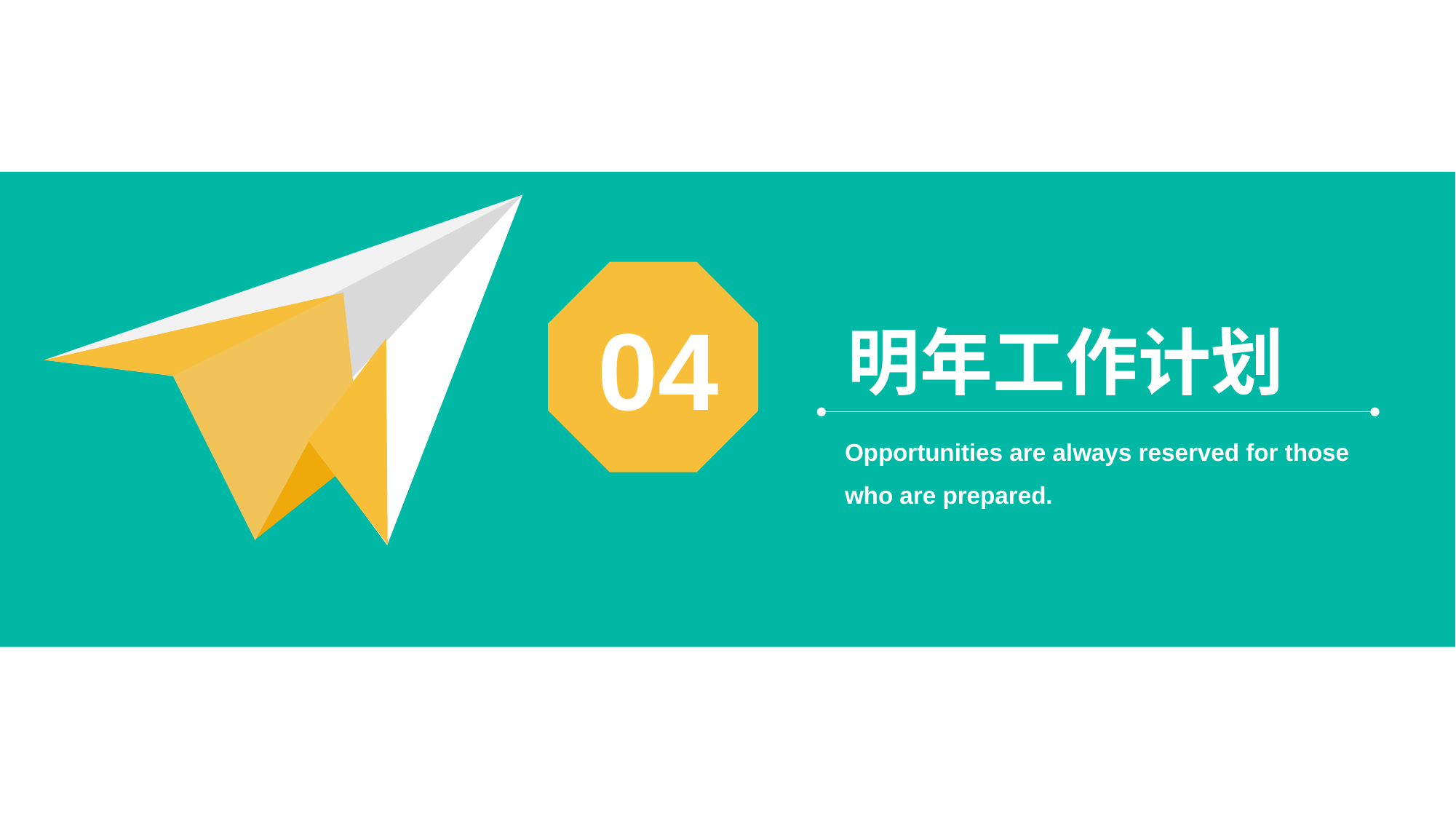

04
明年工作计划
Opportunities are always reserved for those who are prepared.